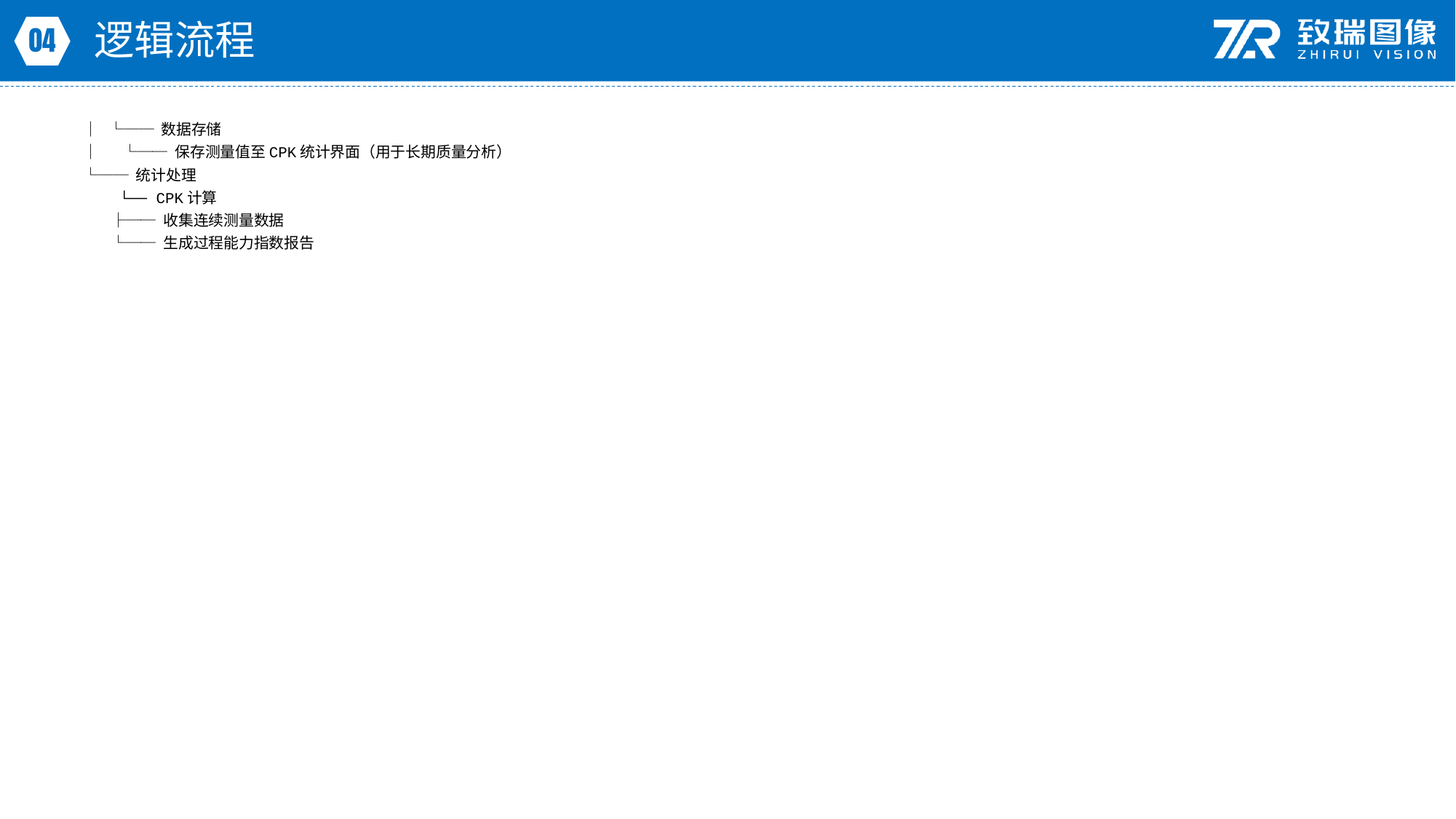

逻辑流程
04

│   └── 数据存储
│       └── 保存测量值至CPK统计界面（用于长期质量分析）
└── 统计处理
    └── CPK计算
        ├── 收集连续测量数据
        └── 生成过程能力指数报告